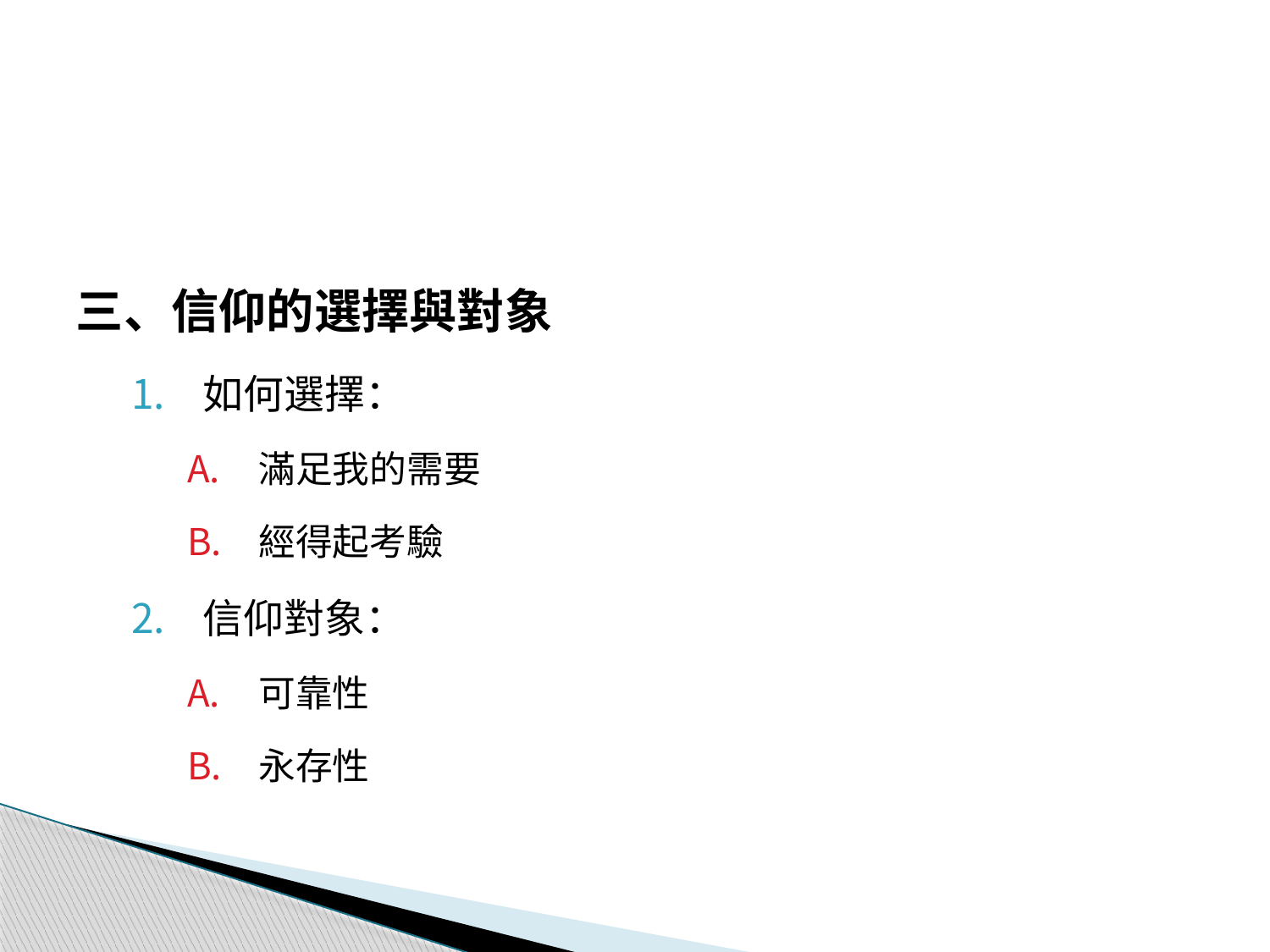

#
三、信仰的選擇與對象
如何選擇：
滿足我的需要
經得起考驗
信仰對象：
可靠性
永存性